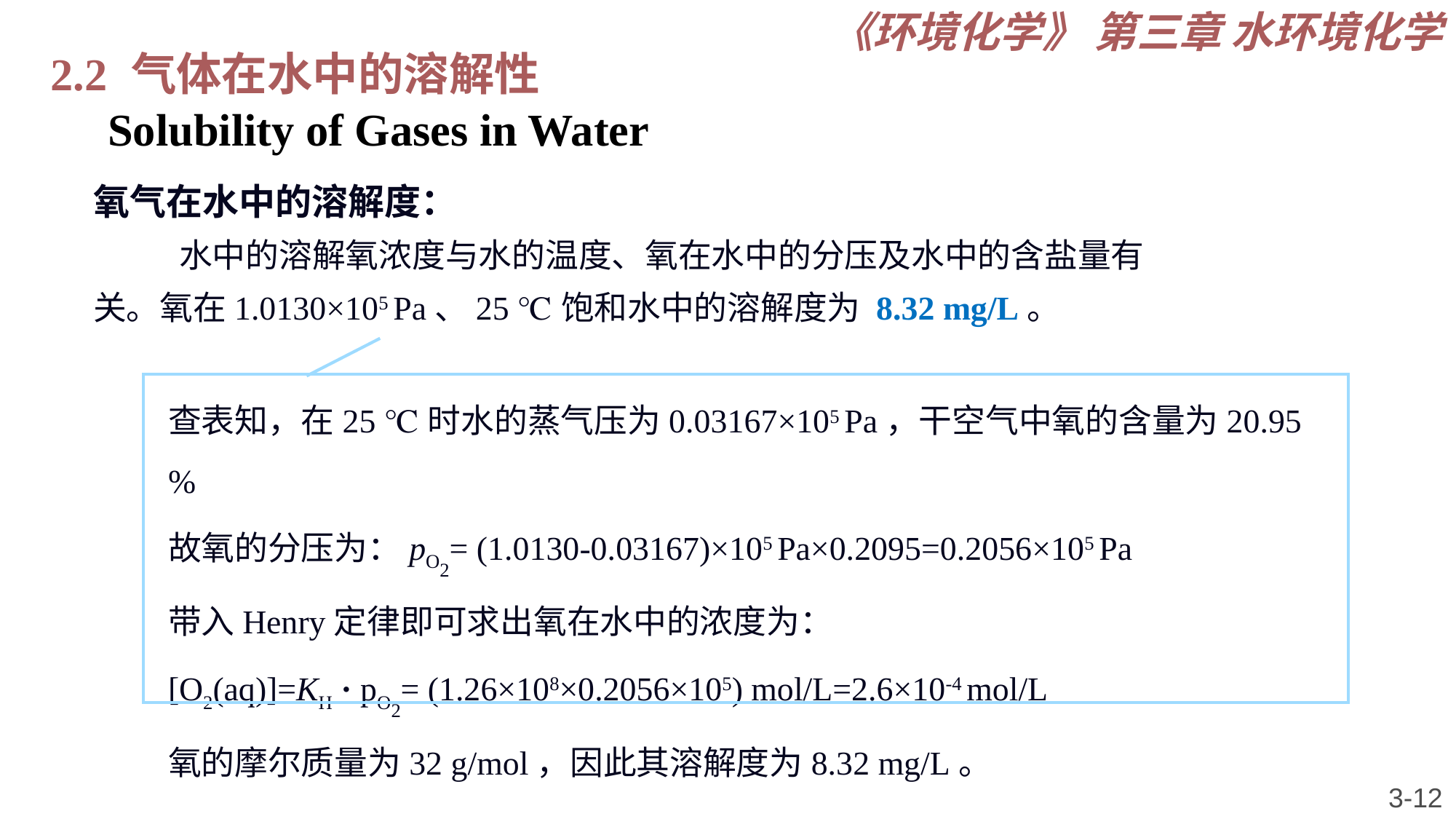

《环境化学》 第三章 水环境化学
2.2 气体在水中的溶解性
     Solubility of Gases in Water
氧气在水中的溶解度：
水中的溶解氧浓度与水的温度、氧在水中的分压及水中的含盐量有关。氧在1.0130×105 Pa、25 ℃饱和水中的溶解度为 8.32 mg/L。
查表知，在25 ℃时水的蒸气压为0.03167×105 Pa，干空气中氧的含量为20.95 %
故氧的分压为：pO2= (1.0130-0.03167)×105 Pa×0.2095=0.2056×105 Pa
带入Henry定律即可求出氧在水中的浓度为：
[O2(aq)]=KH · pO2= (1.26×108×0.2056×105) mol/L=2.6×10-4 mol/L
氧的摩尔质量为32 g/mol，因此其溶解度为8.32 mg/L。

3-12